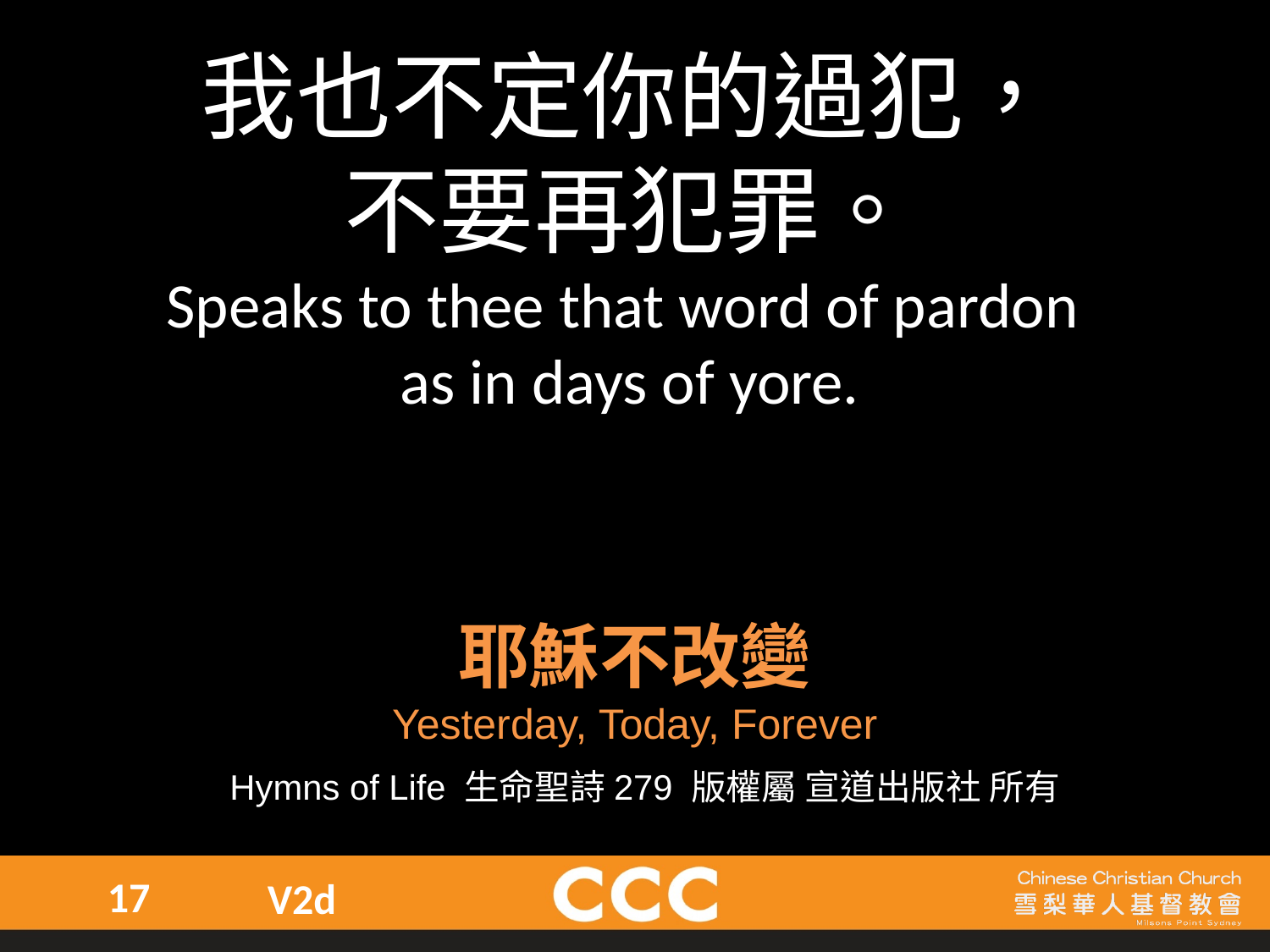

我也不定你的過犯，
不要再犯罪。
Speaks to thee that word of pardon
as in days of yore.
耶穌不改變
Yesterday, Today, Forever
Hymns of Life 生命聖詩279 版權屬 宣道出版社 所有
17
V2d